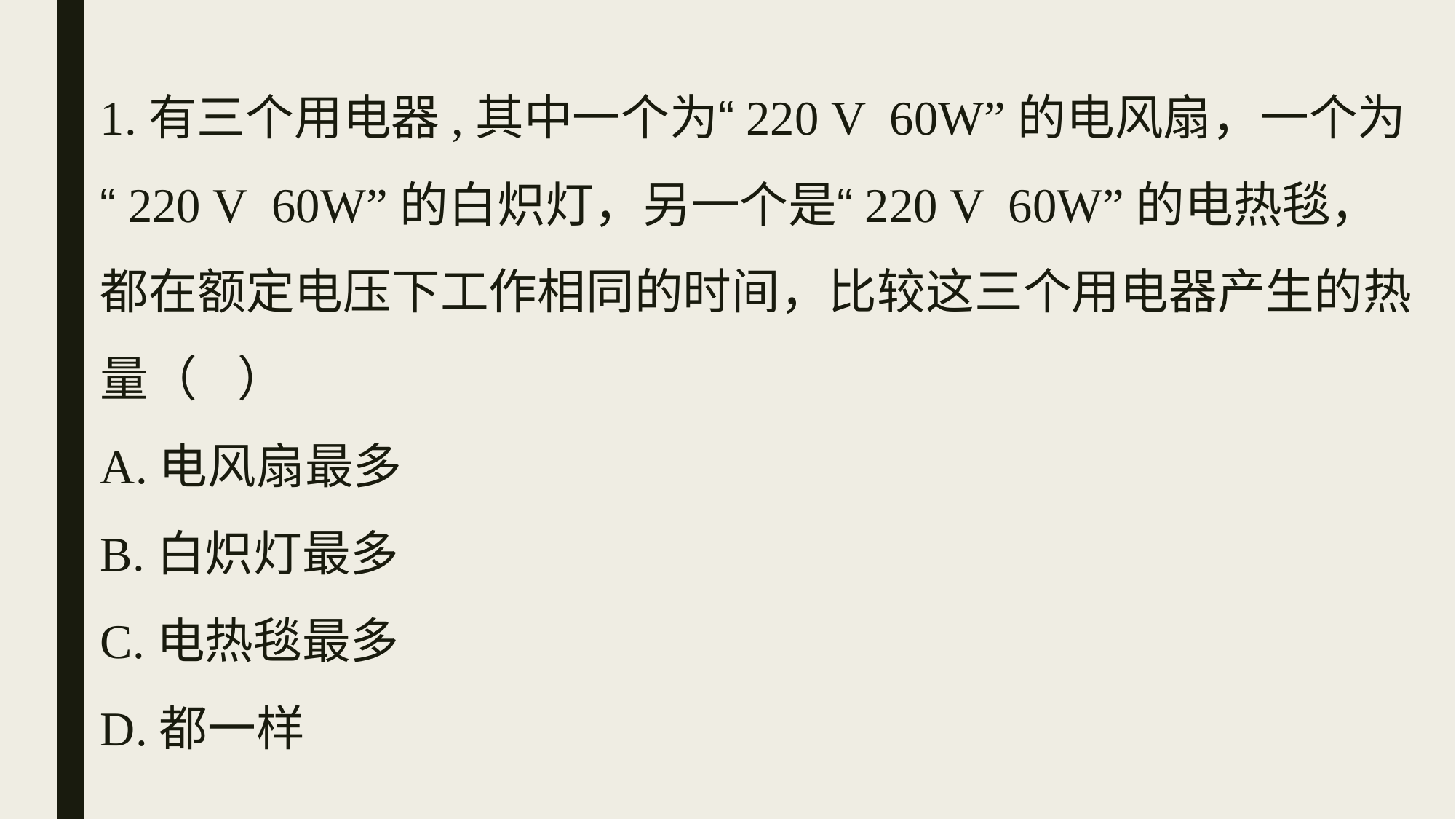

1.有三个用电器,其中一个为“220 V  60W”的电风扇，一个为“220 V  60W”的白炽灯，另一个是“220 V  60W”的电热毯，都在额定电压下工作相同的时间，比较这三个用电器产生的热量（   ）
A.电风扇最多
B.白炽灯最多
C.电热毯最多
D.都一样